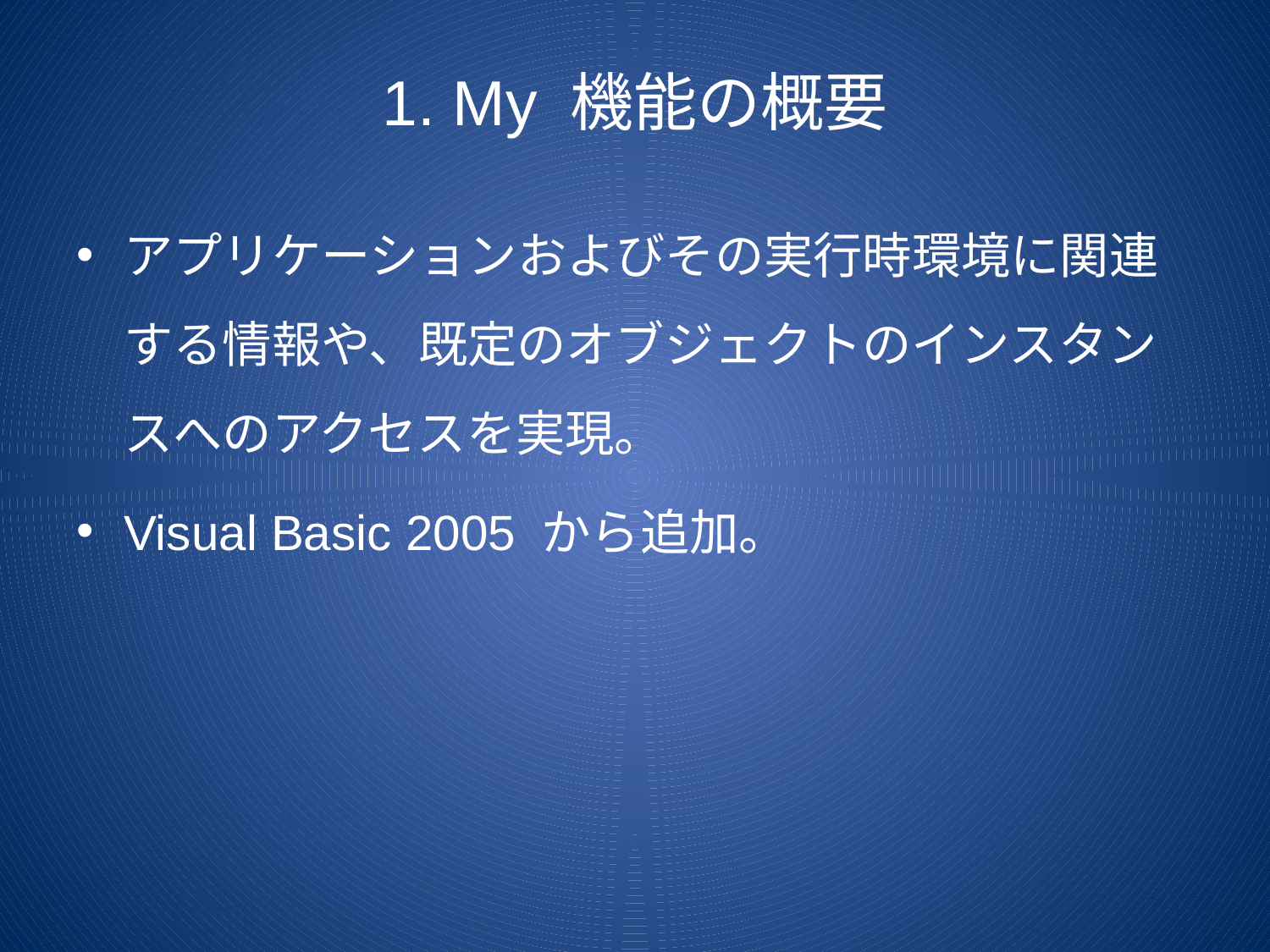

# 1. My 機能の概要
アプリケーションおよびその実行時環境に関連する情報や、既定のオブジェクトのインスタンスへのアクセスを実現。
Visual Basic 2005 から追加。